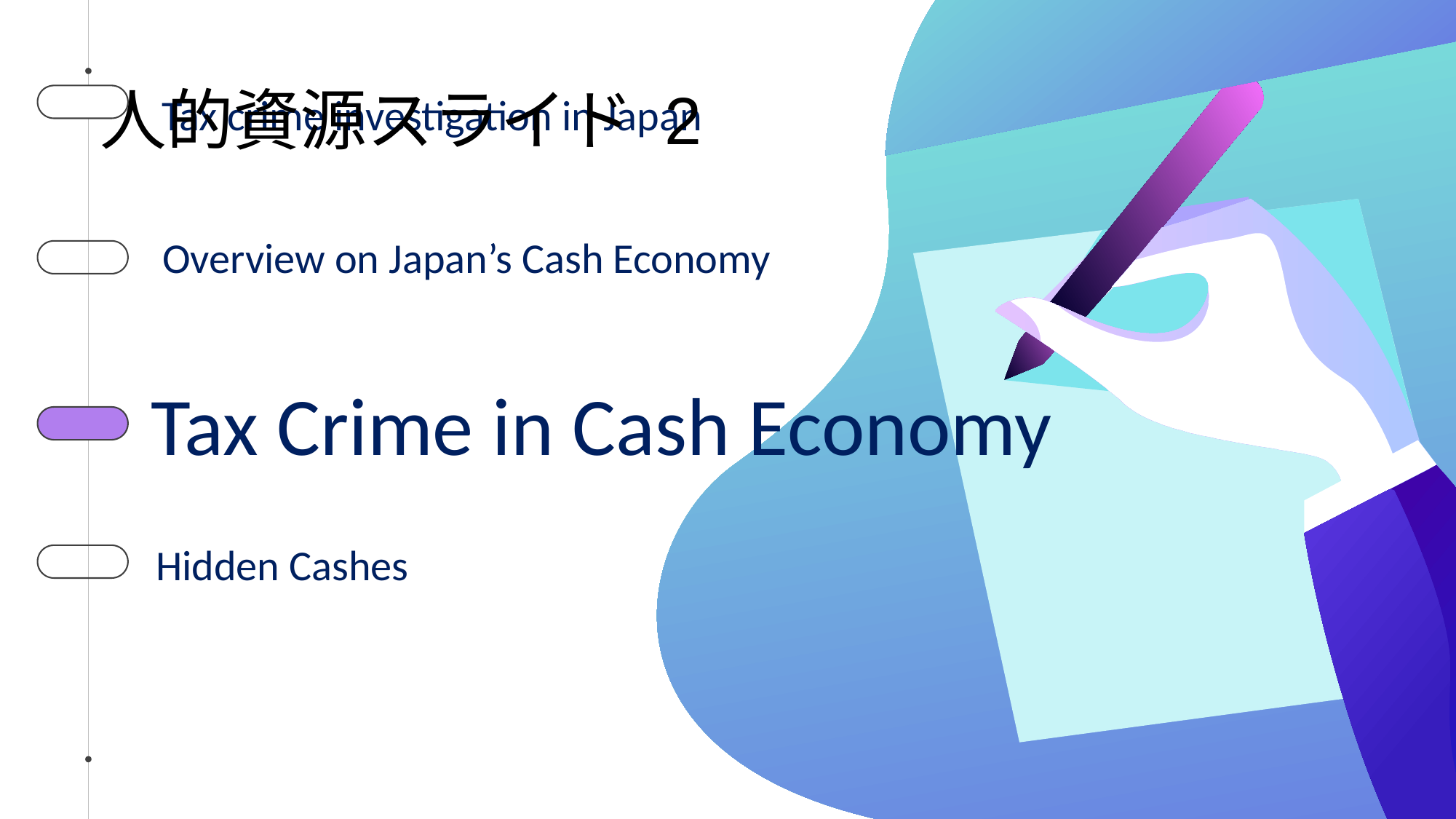

# 人的資源スライド 2

Tax crime investigation in Japan
Overview on Japan’s Cash Economy

Hidden Cashes
Tax Crime in Cash Economy